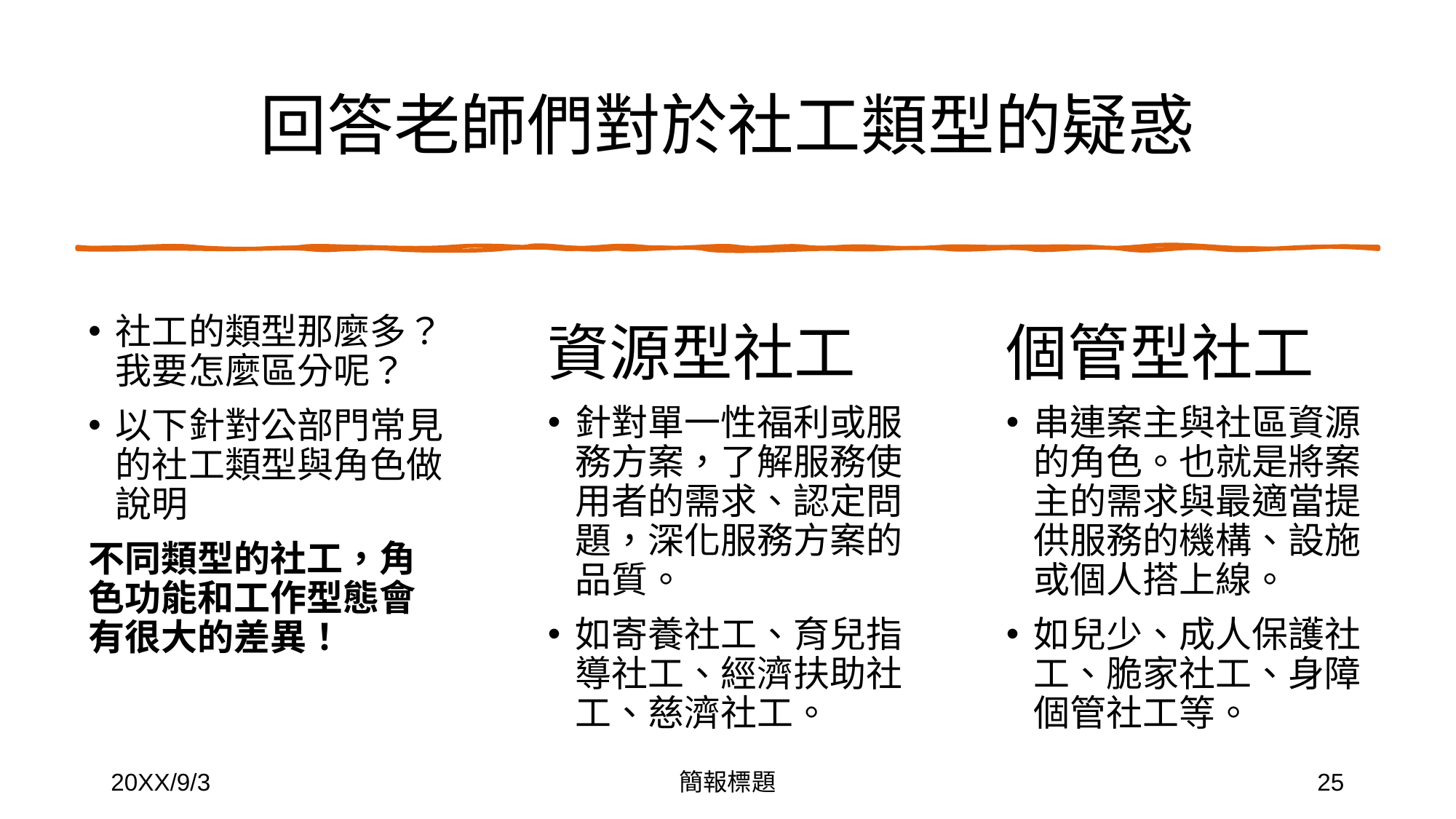

# 回答老師們對於社工類型的疑惑
資源型社工
個管型社工
社工的類型那麼多？我要怎麼區分呢？
以下針對公部門常見的社工類型與角色做說明
不同類型的社工，角色功能和工作型態會有很大的差異！
針對單一性福利或服務方案，了解服務使用者的需求、認定問題，深化服務方案的品質。
如寄養社工、育兒指導社工、經濟扶助社工、慈濟社工。
串連案主與社區資源的角色。也就是將案主的需求與最適當提供服務的機構、設施或個人搭上線。
如兒少、成人保護社工、脆家社工、身障個管社工等。
20XX/9/3
簡報標題
25